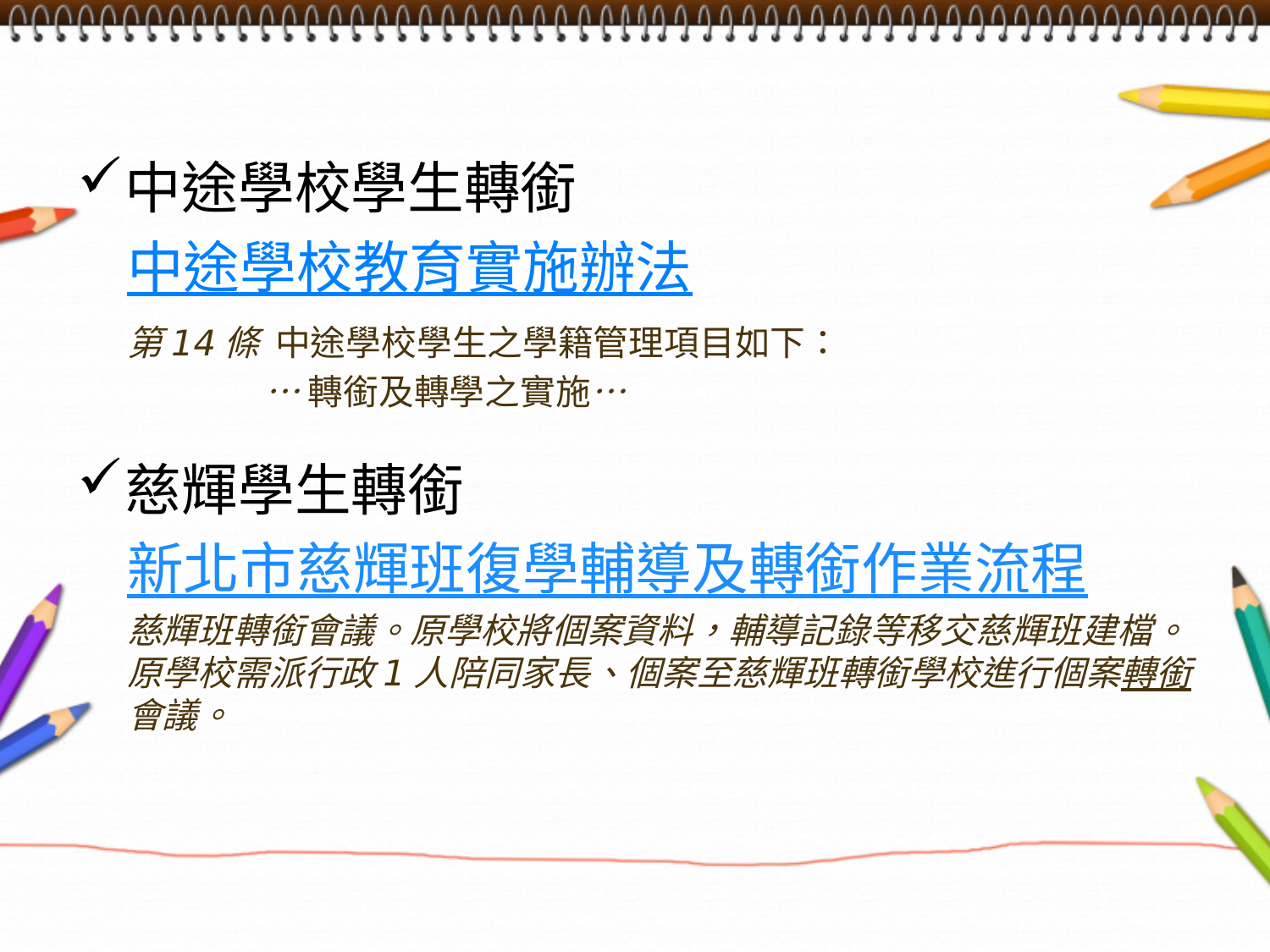

中途學校學生轉銜
中途學校教育實施辦法
第14條  中途學校學生之學籍管理項目如下：
…轉銜及轉學之實施…
慈輝學生轉銜
新北市慈輝班復學輔導及轉銜作業流程
慈輝班轉銜會議。原學校將個案資料，輔導記錄等移交慈輝班建檔。原學校需派行政1人陪同家長、個案至慈輝班轉銜學校進行個案轉銜會議。